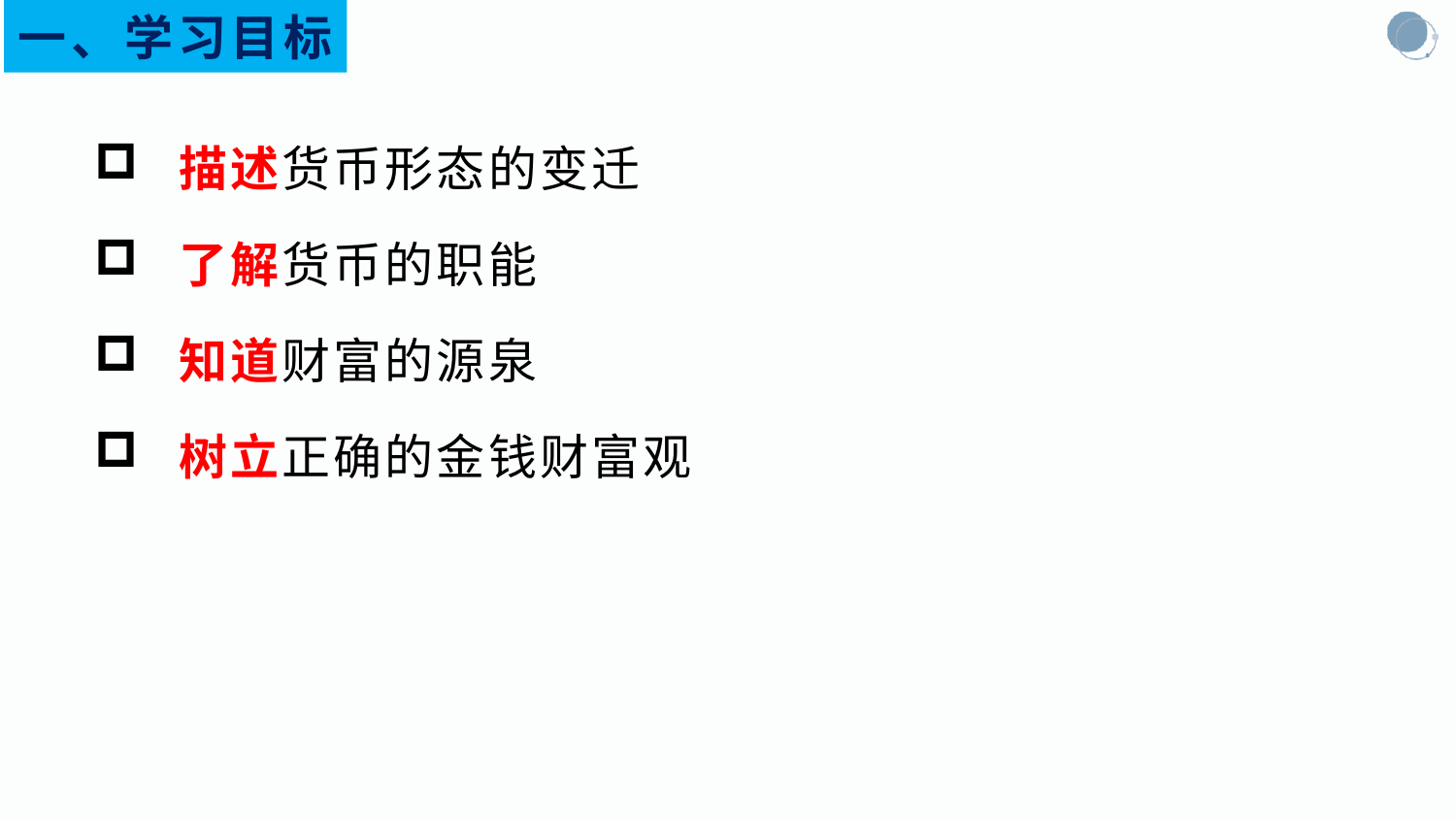

一、学习目标
  描述货币形态的变迁
  了解货币的职能
  知道财富的源泉
  树立正确的金钱财富观